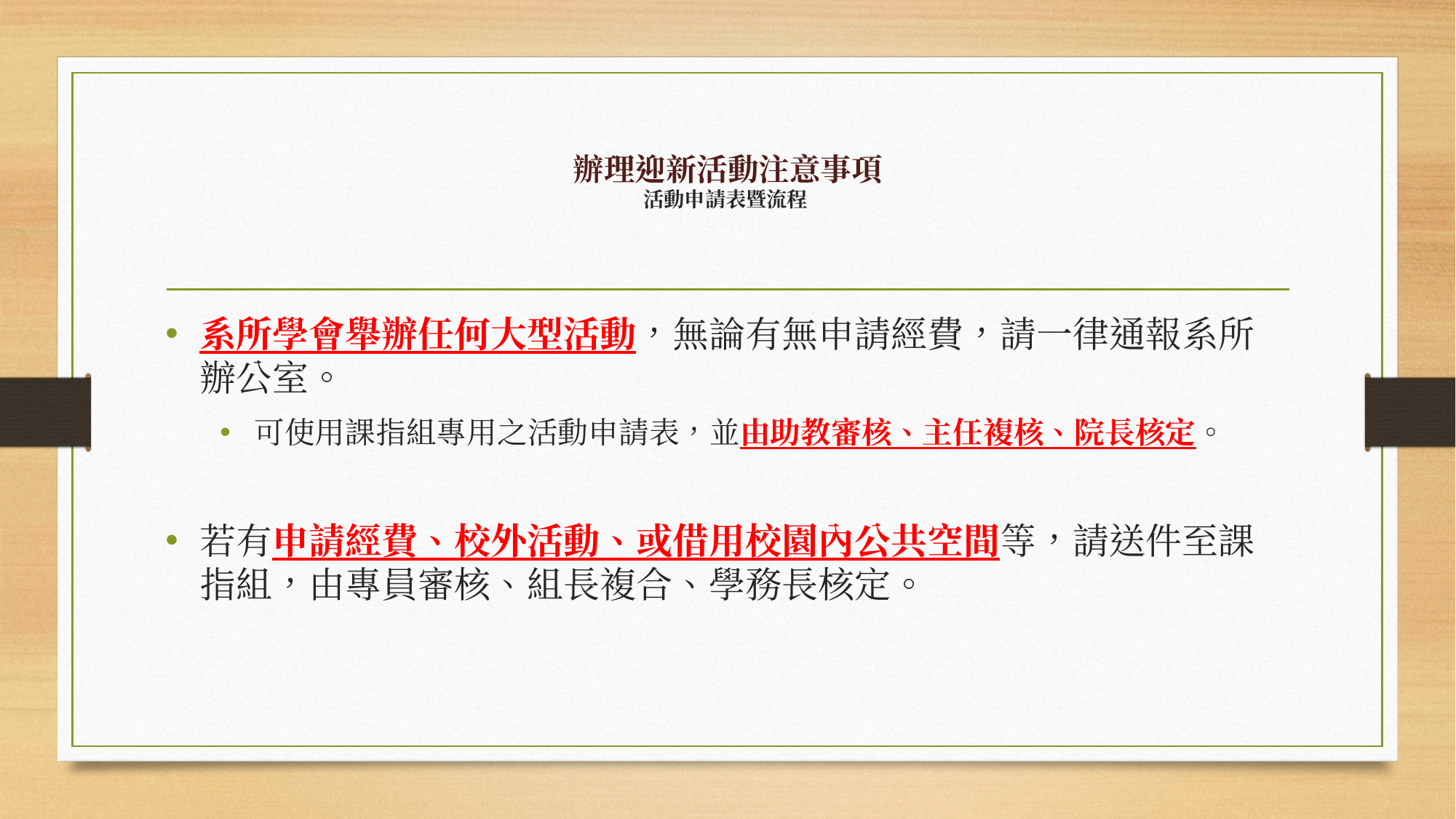

# 辦理迎新活動注意事項 活動申請表暨流程
系所學會舉辦任何大型活動，無論有無申請經費，請一律通報系所辦公室。
可使用課指組專用之活動申請表，並由助教審核、主任複核、院長核定。

若有申請經費、校外活動、或借用校園內公共空間等，請送件至課指組，由專員審核、組長複合、學務長核定。